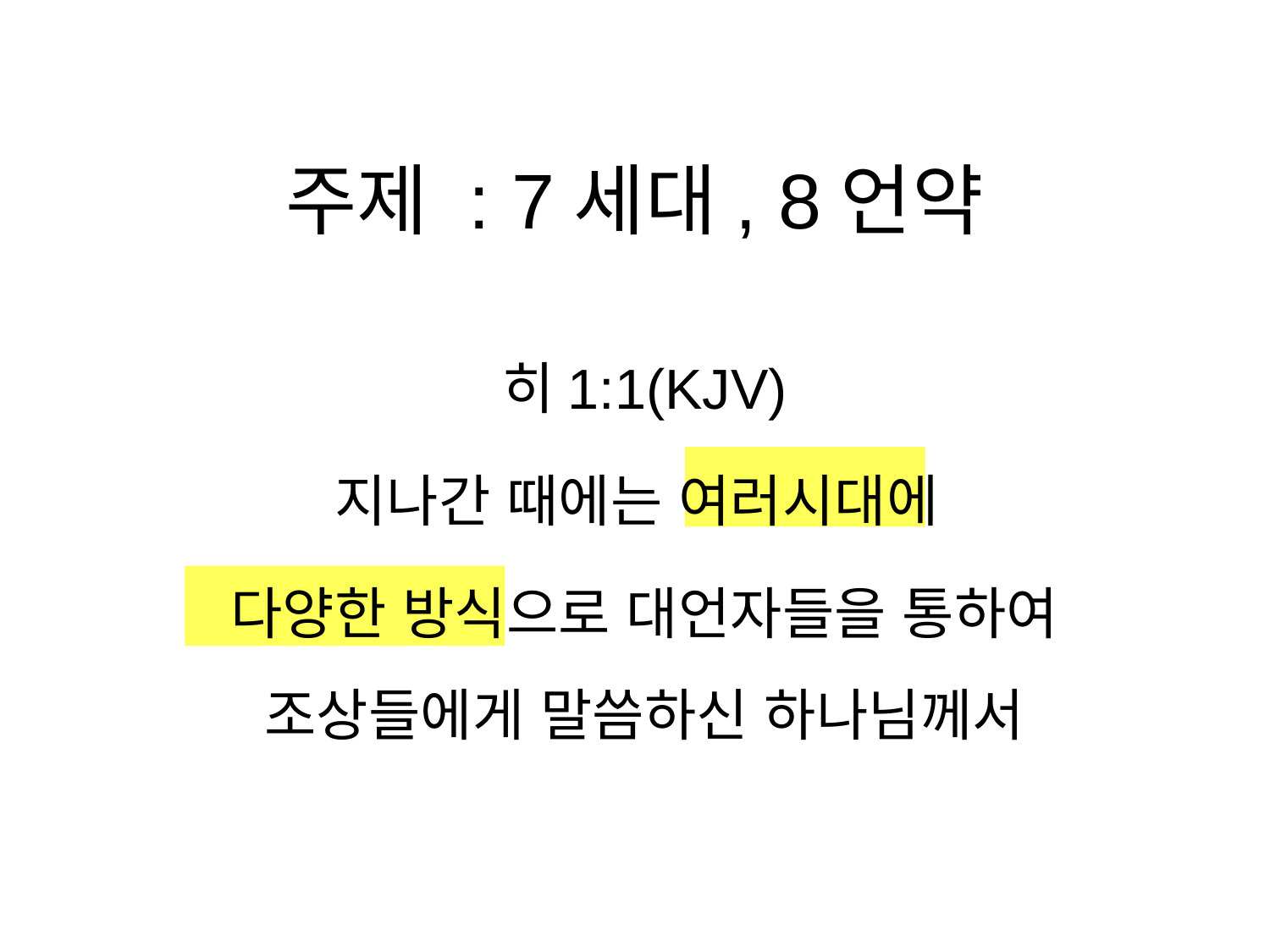

# 주제 : 7세대, 8언약
히1:1(KJV)
지나간 때에는 여러시대에
다양한 방식으로 대언자들을 통하여 조상들에게 말씀하신 하나님께서